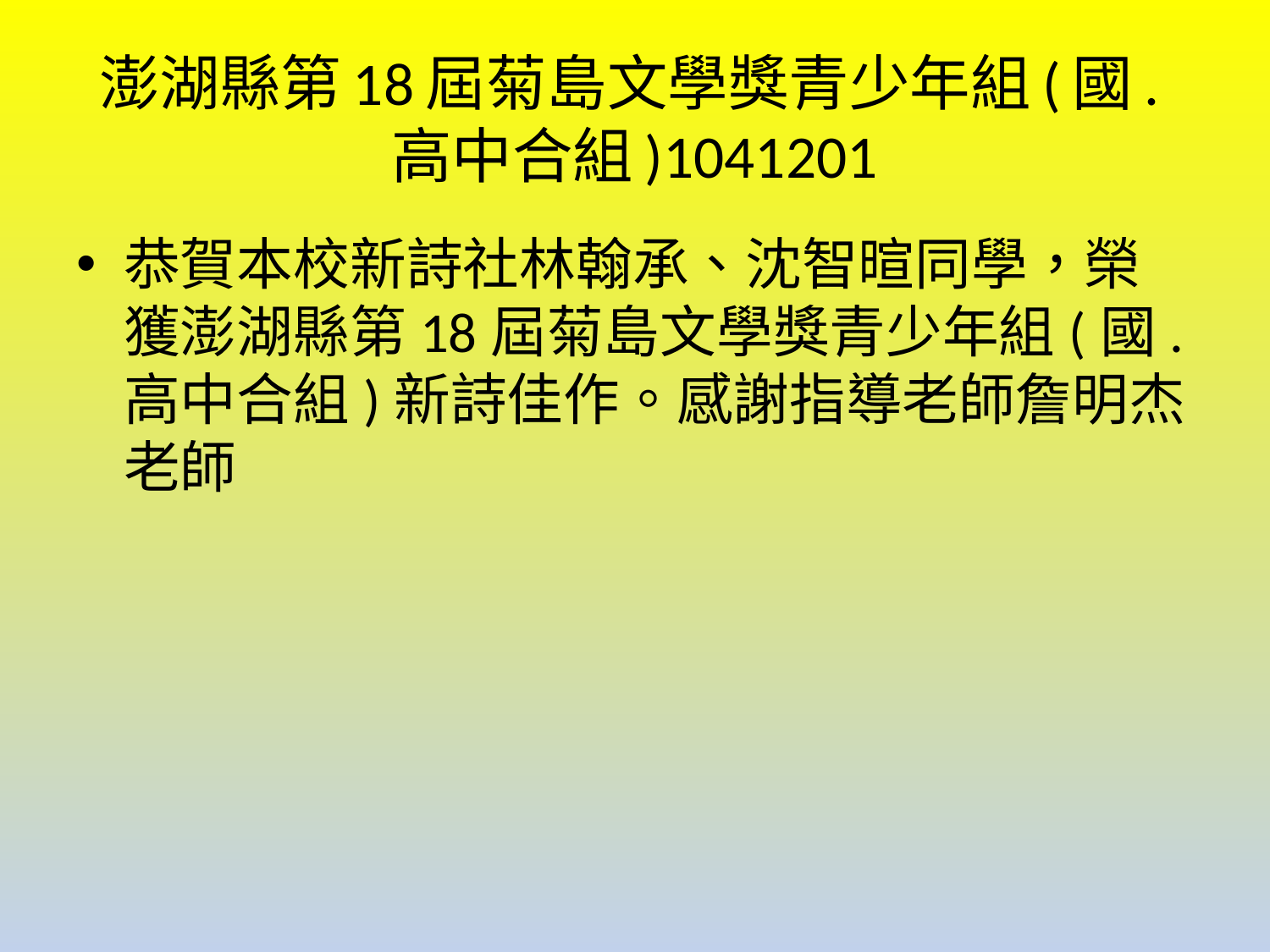

# 澎湖縣第18屆菊島文學獎青少年組(國.高中合組)1041201
恭賀本校新詩社林翰承、沈智暄同學，榮獲澎湖縣第18屆菊島文學獎青少年組(國.高中合組)新詩佳作。感謝指導老師詹明杰老師